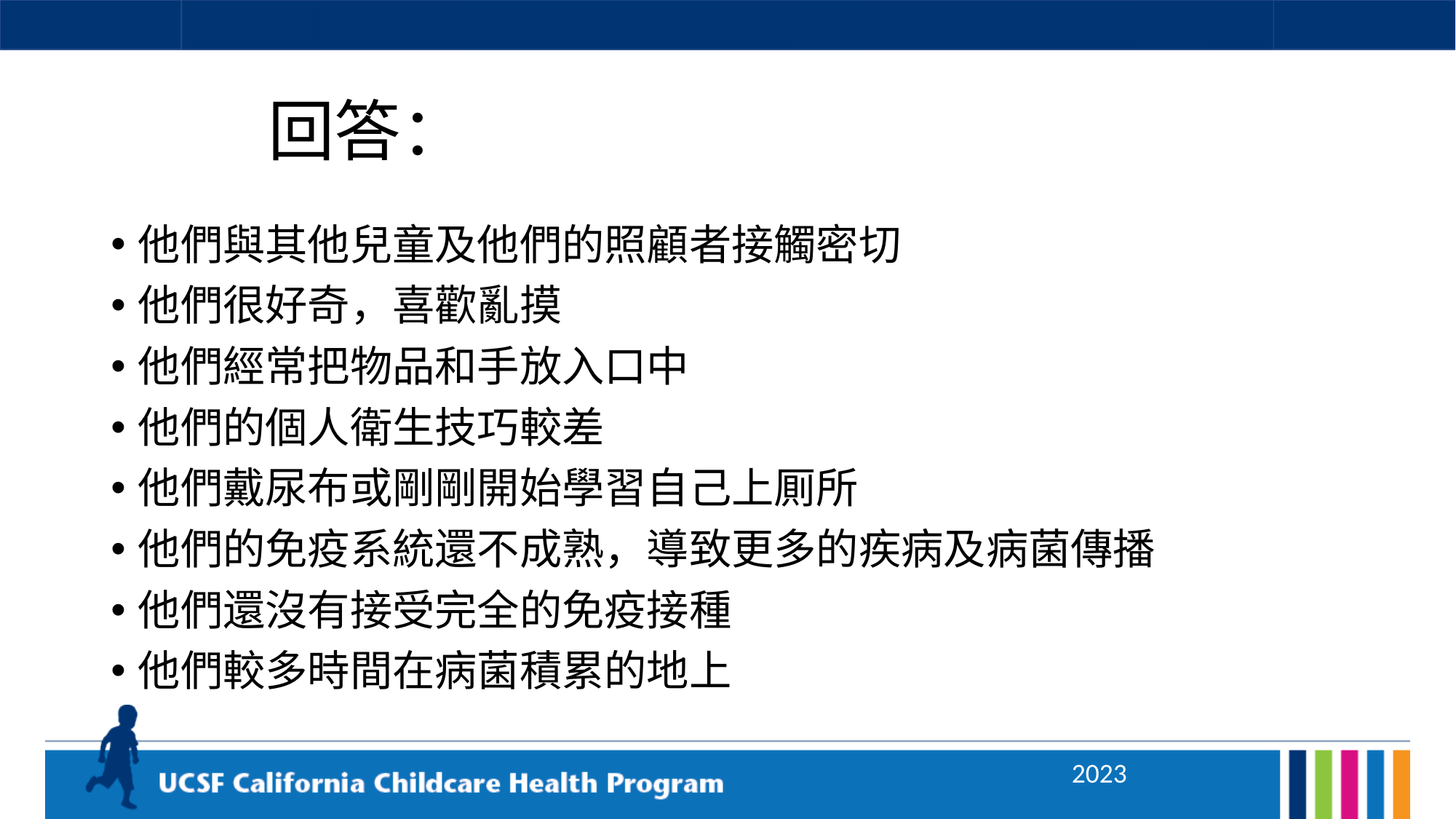

# 回答：
他們與其他兒童及他們的照顧者接觸密切
他們很好奇，喜歡亂摸
他們經常把物品和手放入口中
他們的個人衛生技巧較差
他們戴尿布或剛剛開始學習自己上厠所
他們的免疫系統還不成熟，導致更多的疾病及病菌傳播
他們還沒有接受完全的免疫接種
他們較多時間在病菌積累的地上
2023